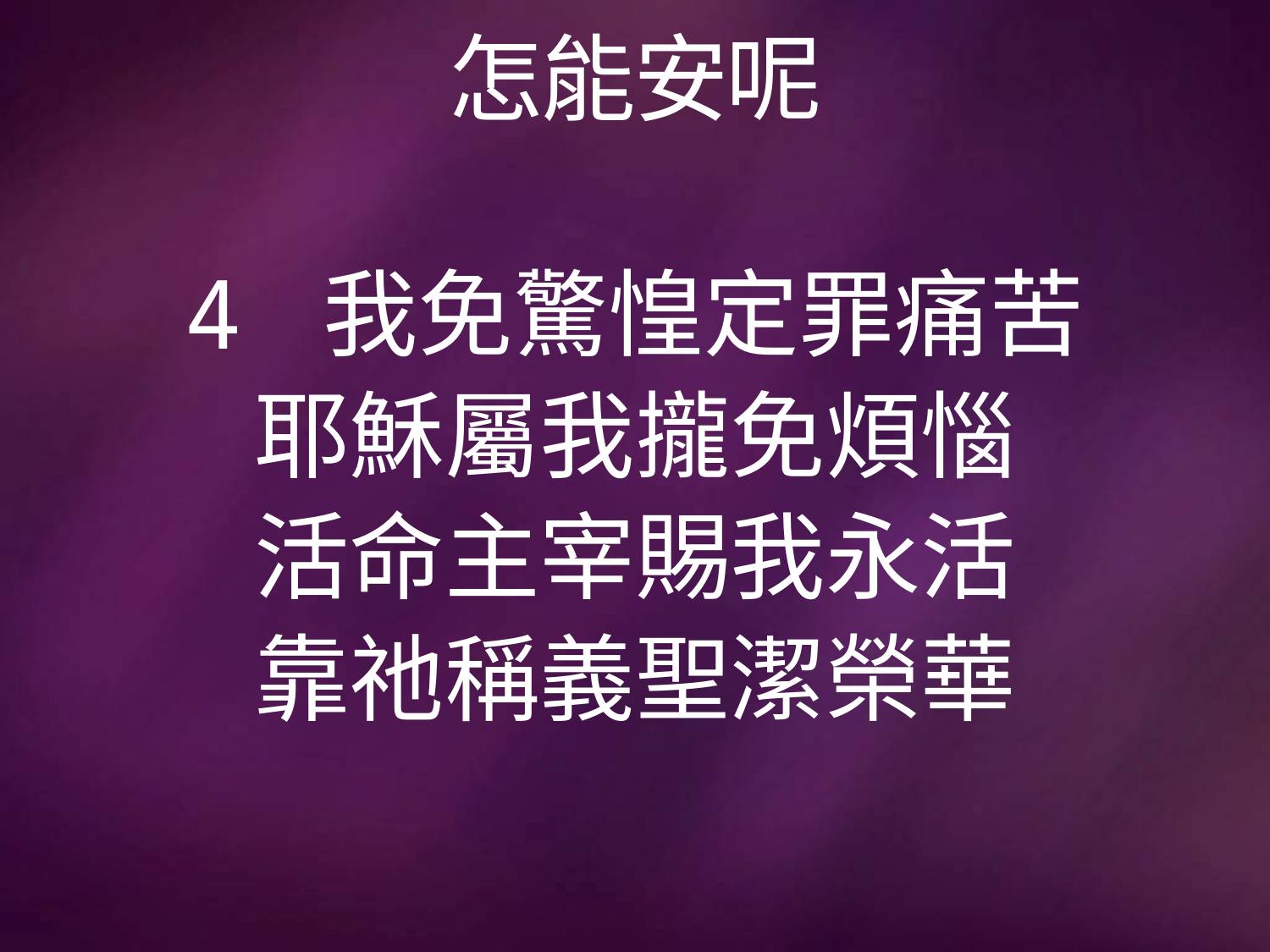

# 怎能安呢
4 我免驚惶定罪痛苦
耶穌屬我攏免煩惱
活命主宰賜我永活
靠祂稱義聖潔榮華